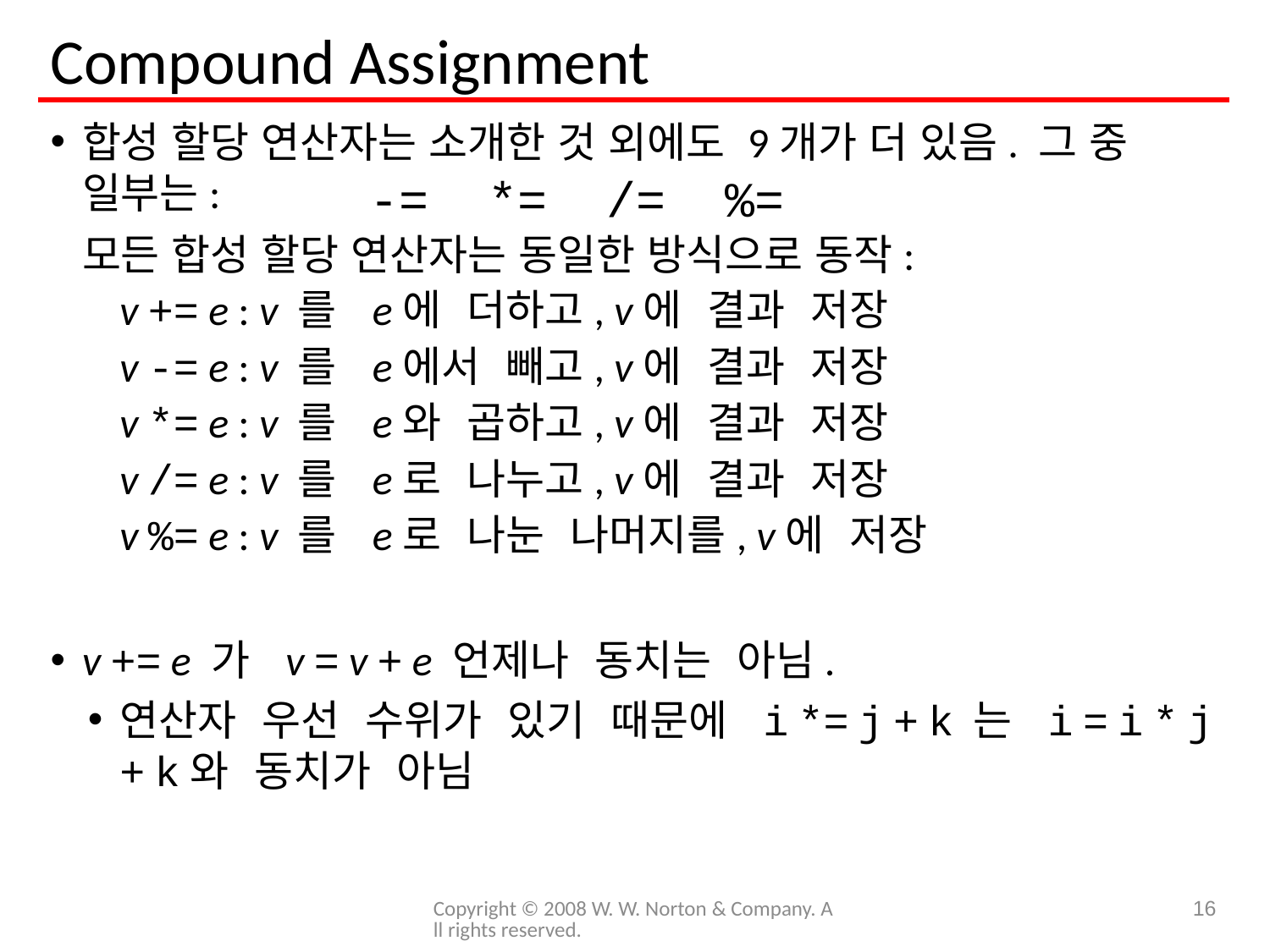

# Compound Assignment
합성 할당 연산자는 소개한 것 외에도 9개가 더 있음. 그 중 일부는:
	모든 합성 할당 연산자는 동일한 방식으로 동작:
	v += e : v 를 e에 더하고, v에 결과 저장
	v -= e : v 를 e에서 빼고, v에 결과 저장
	v *= e : v 를 e와 곱하고, v에 결과 저장
	v /= e : v 를 e로 나누고, v에 결과 저장
	v %= e : v 를 e로 나눈 나머지를, v에 저장

v += e 가 v = v + e 언제나 동치는 아님.
연산자 우선 수위가 있기 때문에 i *= j + k 는 i = i * j + k와 동치가 아님
-=  *=  /=  %=
Copyright © 2008 W. W. Norton & Company. All rights reserved.
16